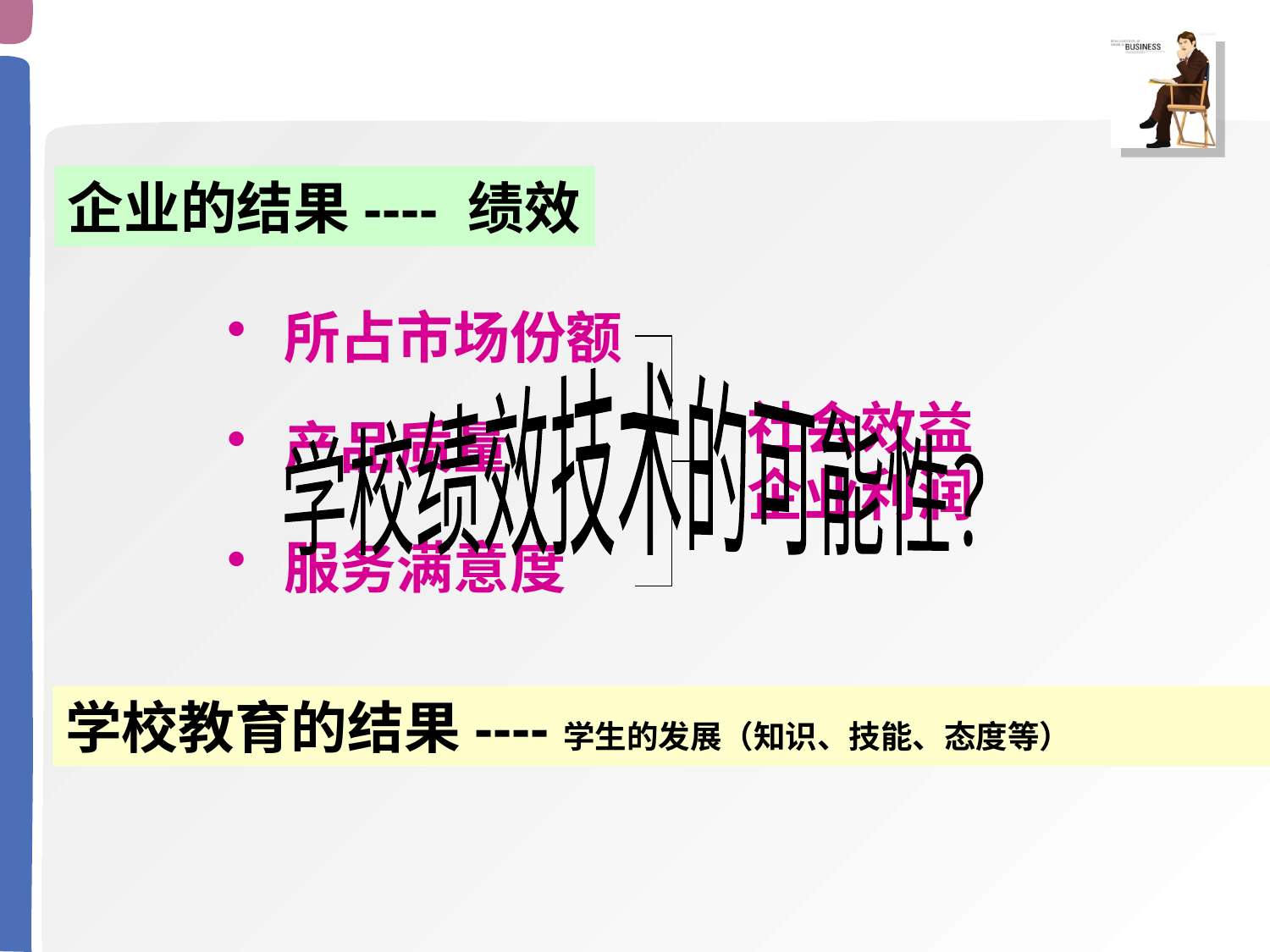

企业的结果---- 绩效
 所占市场份额

学校绩效技术的可能性？
社会效益
企业利润
 产品质量
 服务满意度
学校教育的结果----学生的发展（知识、技能、态度等）